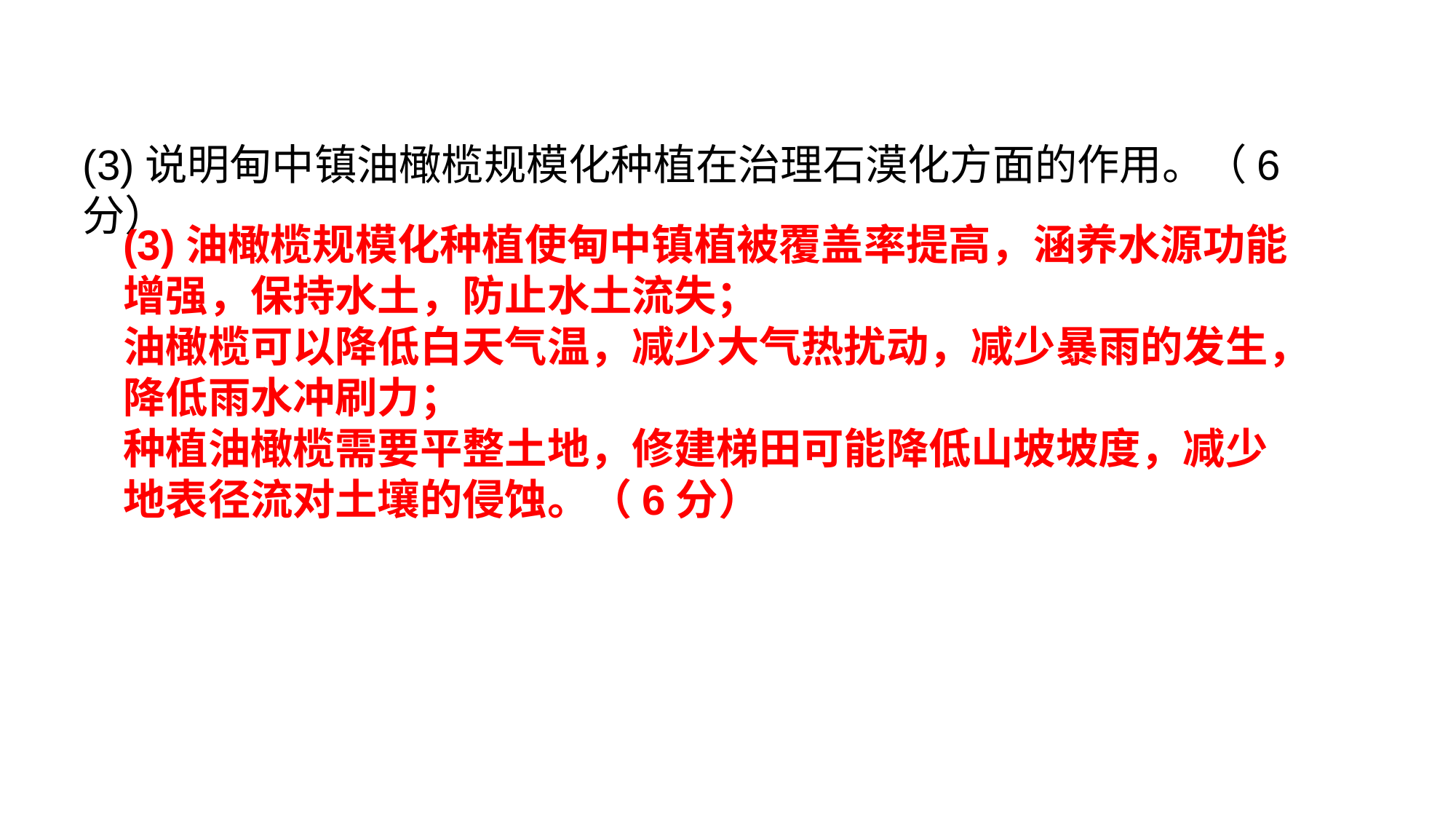

(3)说明甸中镇油橄榄规模化种植在治理石漠化方面的作用。（6分）
(3)油橄榄规模化种植使甸中镇植被覆盖率提高，涵养水源功能增强，保持水土，防止水土流失；
油橄榄可以降低白天气温，减少大气热扰动，减少暴雨的发生，降低雨水冲刷力；
种植油橄榄需要平整土地，修建梯田可能降低山坡坡度，减少地表径流对土壤的侵蚀。（6分）